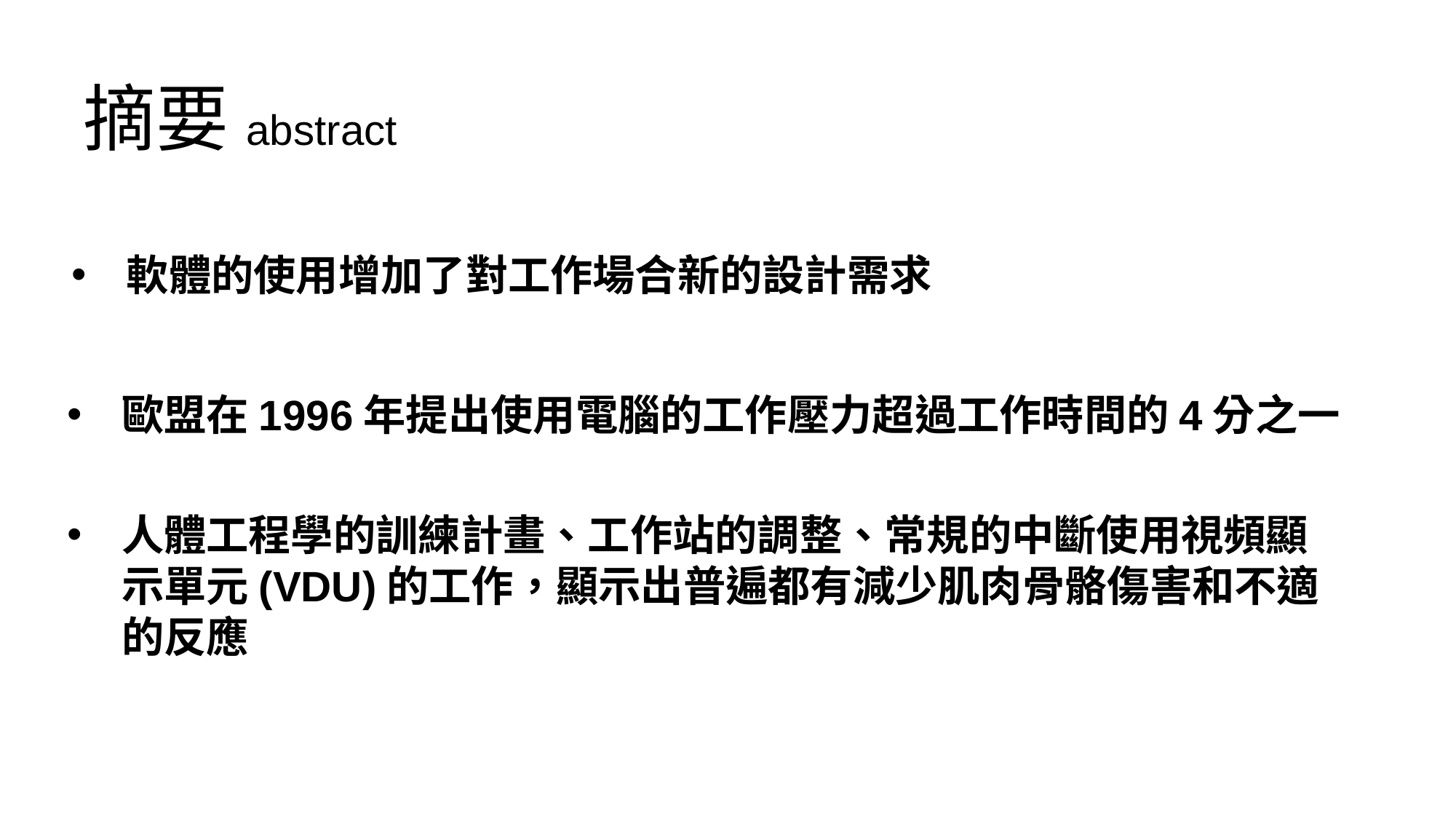

摘要abstract
軟體的使用增加了對工作場合新的設計需求
歐盟在1996年提出使用電腦的工作壓力超過工作時間的4分之一
人體工程學的訓練計畫、工作站的調整、常規的中斷使用視頻顯示單元(VDU)的工作，顯示出普遍都有減少肌肉骨骼傷害和不適的反應